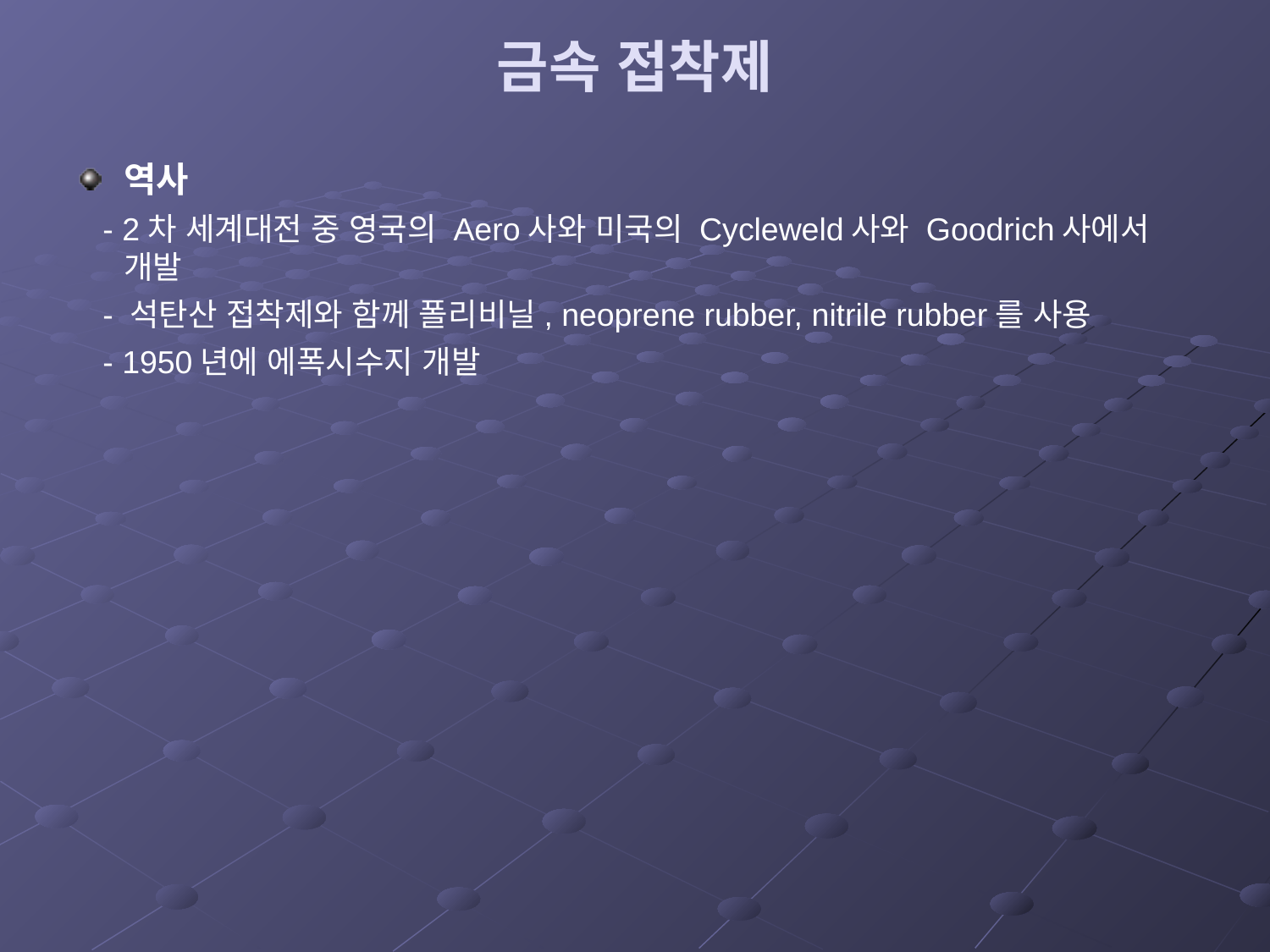

# 금속 접착제
역사
   - 2차 세계대전 중 영국의 Aero사와 미국의 Cycleweld사와 Goodrich사에서 개발
   - 석탄산 접착제와 함께 폴리비닐, neoprene rubber, nitrile rubber를 사용
   - 1950년에 에폭시수지 개발